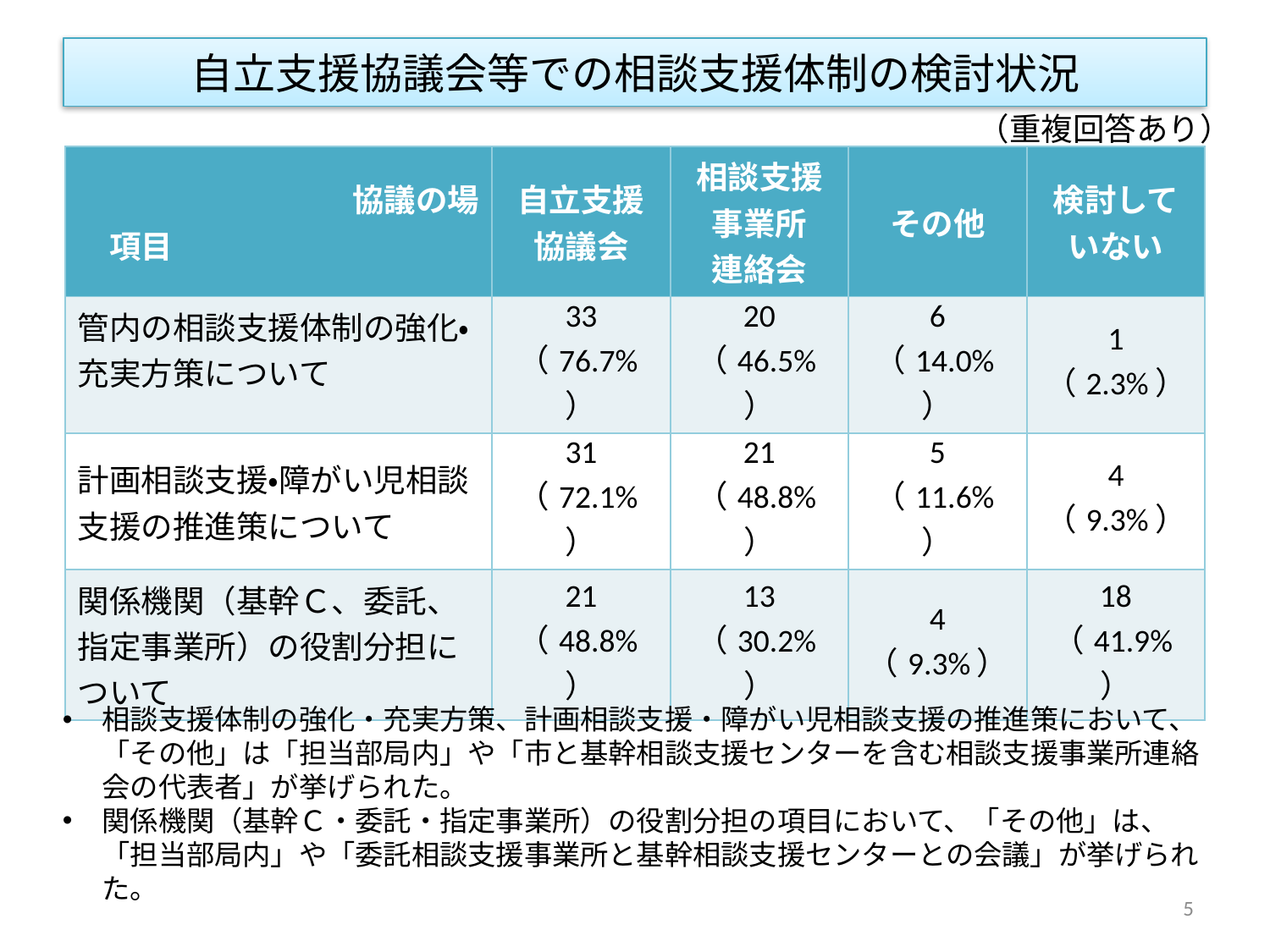

# 自立支援協議会等での相談支援体制の検討状況
（重複回答あり）
| 協議の場 　項目 | 自立支援協議会 | 相談支援事業所 連絡会 | その他 | 検討していない |
| --- | --- | --- | --- | --- |
| 管内の相談支援体制の強化・充実方策について | 33 （76.7%） | 20 （46.5%） | 6 （14.0%） | 1 （2.3%） |
| 計画相談支援・障がい児相談支援の推進策について | 31 （72.1%） | 21 （48.8%） | 5 （11.6%） | 4 （9.3%） |
| 関係機関（基幹Ｃ、委託、指定事業所）の役割分担について | 21 （48.8%） | 13 （30.2%） | 4 （9.3%） | 18 （41.9%） |
相談支援体制の強化・充実方策、計画相談支援・障がい児相談支援の推進策において、「その他」は「担当部局内」や「市と基幹相談支援センターを含む相談支援事業所連絡会の代表者」が挙げられた。
関係機関（基幹Ｃ・委託・指定事業所）の役割分担の項目において、「その他」は、「担当部局内」や「委託相談支援事業所と基幹相談支援センターとの会議」が挙げられた。

5